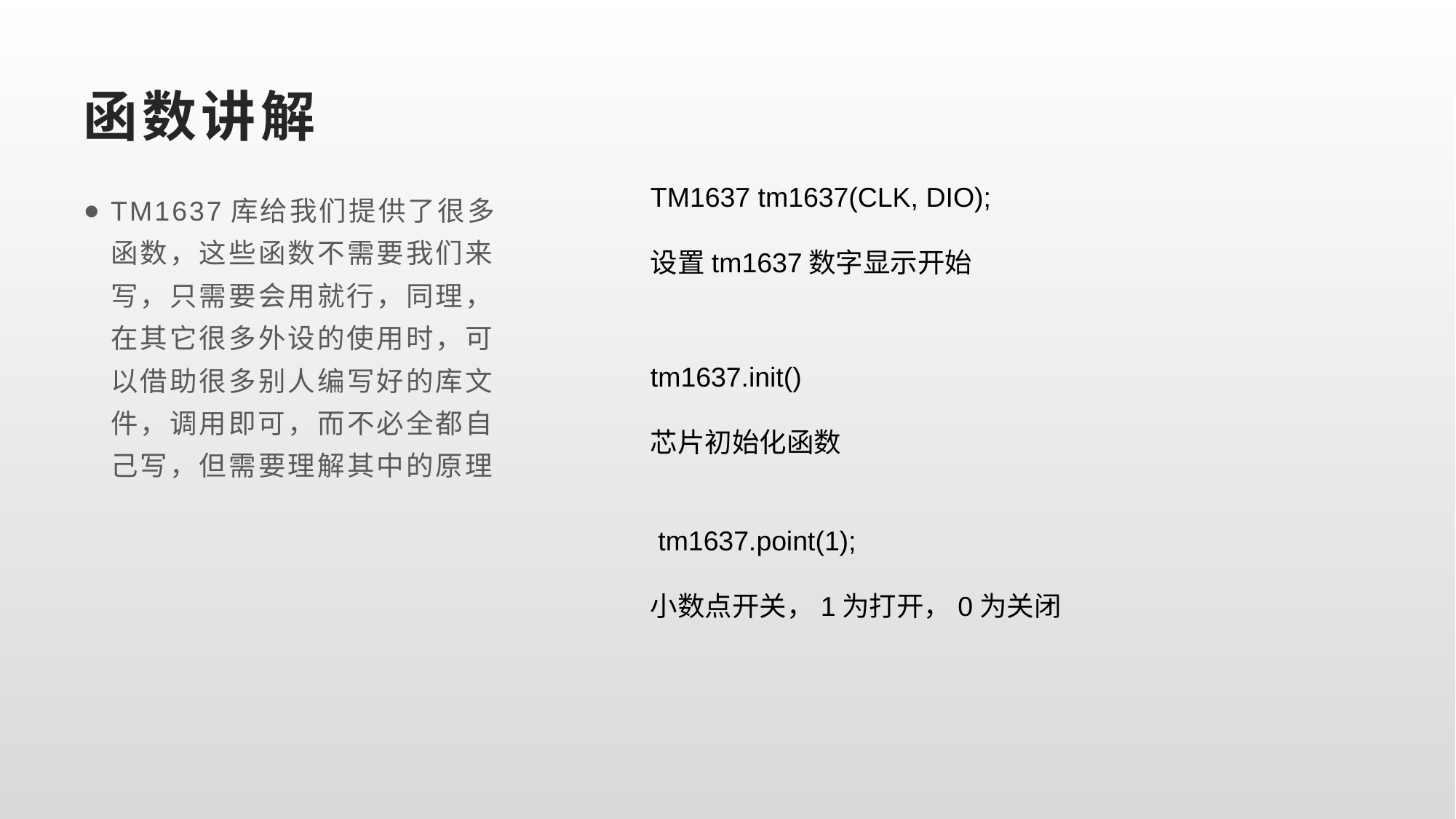

# 函数讲解
TM1637 tm1637(CLK, DIO);

设置tm1637数字显示开始
TM1637库给我们提供了很多函数，这些函数不需要我们来写，只需要会用就行，同理，在其它很多外设的使用时，可以借助很多别人编写好的库文件，调用即可，而不必全都自己写，但需要理解其中的原理
tm1637.init()

芯片初始化函数
 tm1637.point(1);

小数点开关，1为打开，0为关闭